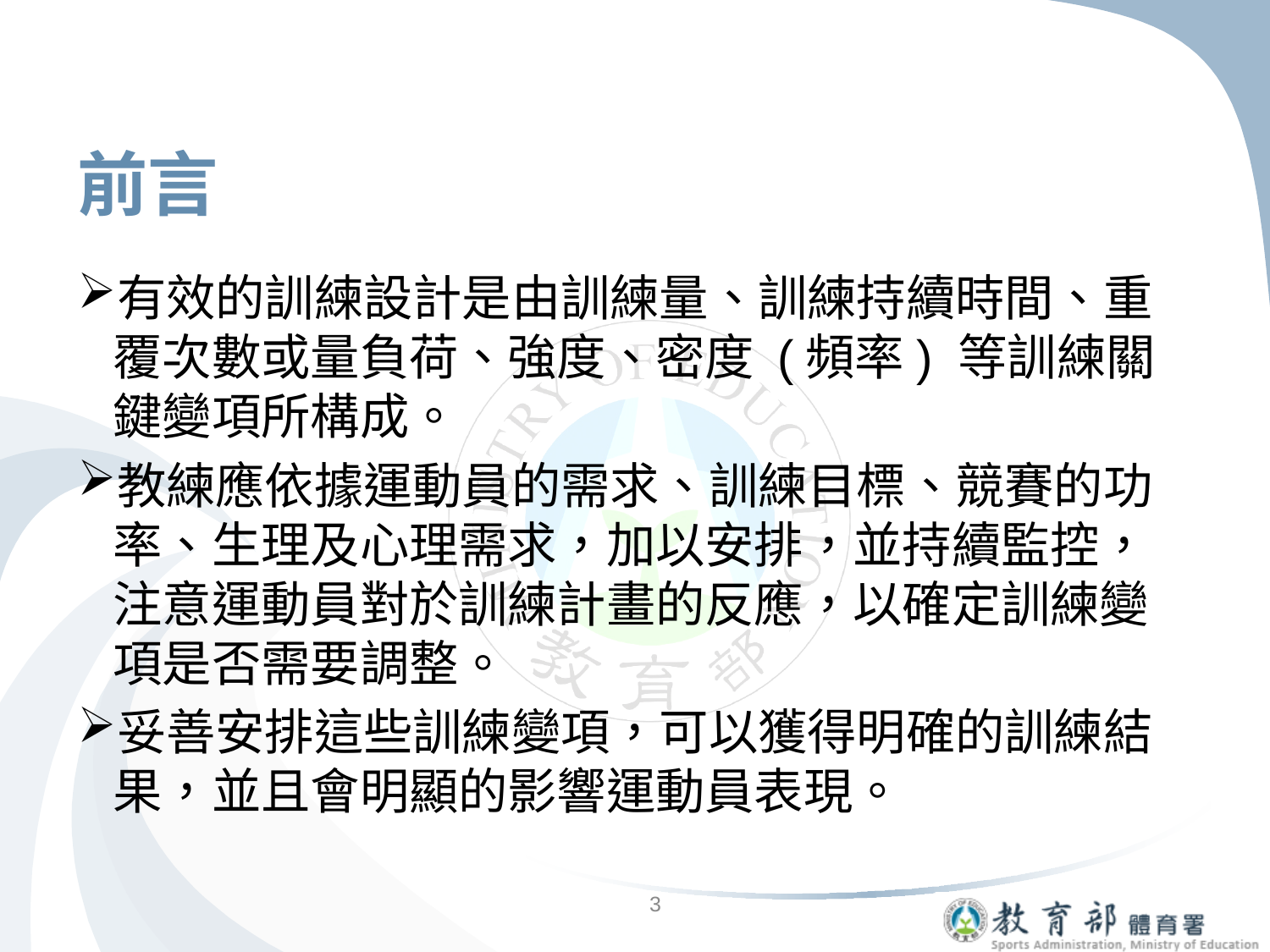

# 前言
有效的訓練設計是由訓練量、訓練持續時間、重覆次數或量負荷、強度、密度 (頻率) 等訓練關鍵變項所構成。
教練應依據運動員的需求、訓練目標、競賽的功率、生理及心理需求，加以安排，並持續監控，注意運動員對於訓練計畫的反應，以確定訓練變項是否需要調整。
妥善安排這些訓練變項，可以獲得明確的訓練結果，並且會明顯的影響運動員表現。
3